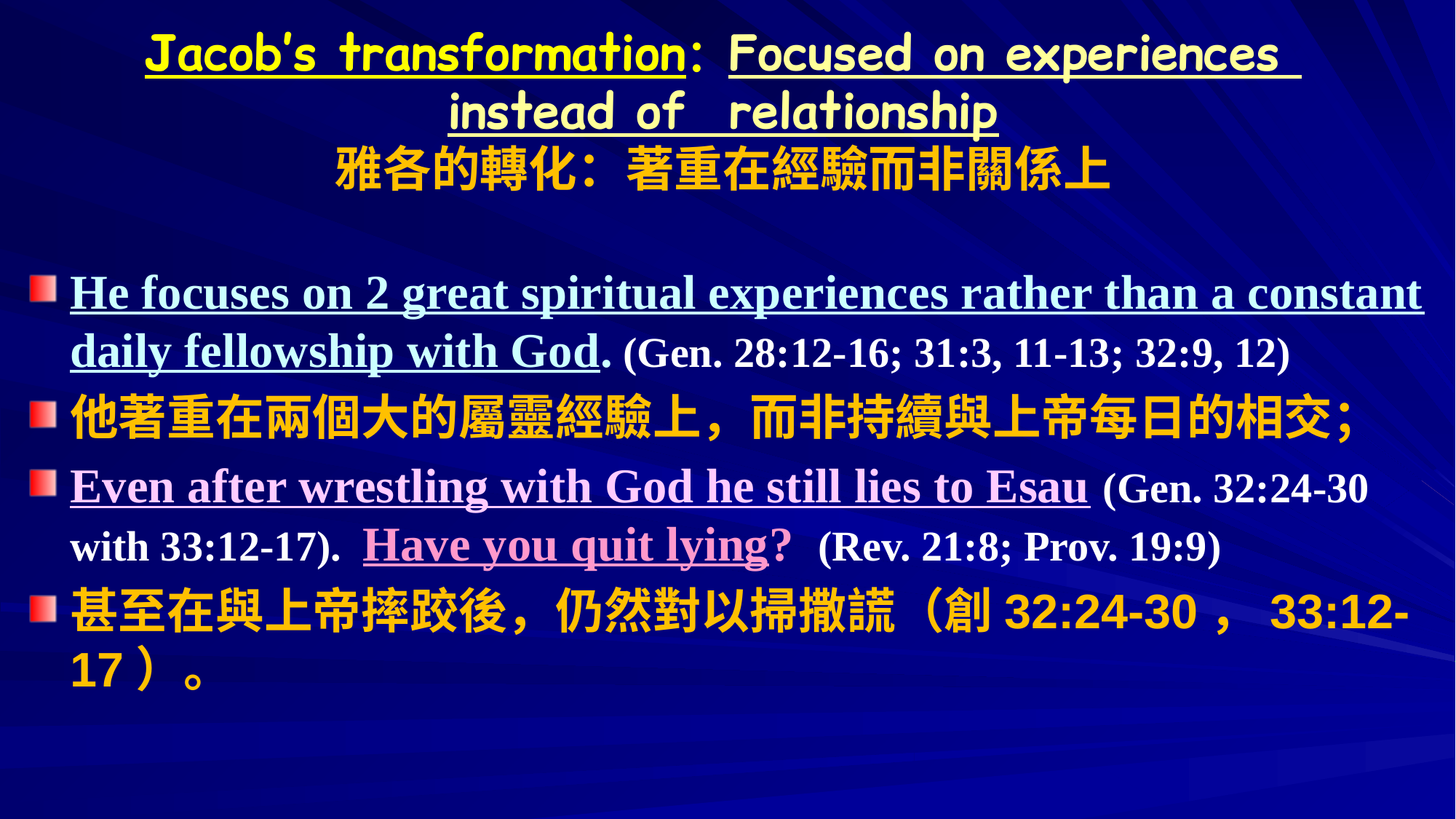

# Jacob’s transformation: Focused on experiences instead of  relationship 雅各的轉化：著重在經驗而非關係上
He focuses on 2 great spiritual experiences rather than a constant daily fellowship with God. (Gen. 28:12-16; 31:3, 11-13; 32:9, 12)
他著重在兩個大的屬靈經驗上，而非持續與上帝每日的相交；
Even after wrestling with God he still lies to Esau (Gen. 32:24-30 with 33:12-17).  Have you quit lying?  (Rev. 21:8; Prov. 19:9)
甚至在與上帝摔跤後，仍然對以掃撒謊（創32:24-30，33:12-17）。